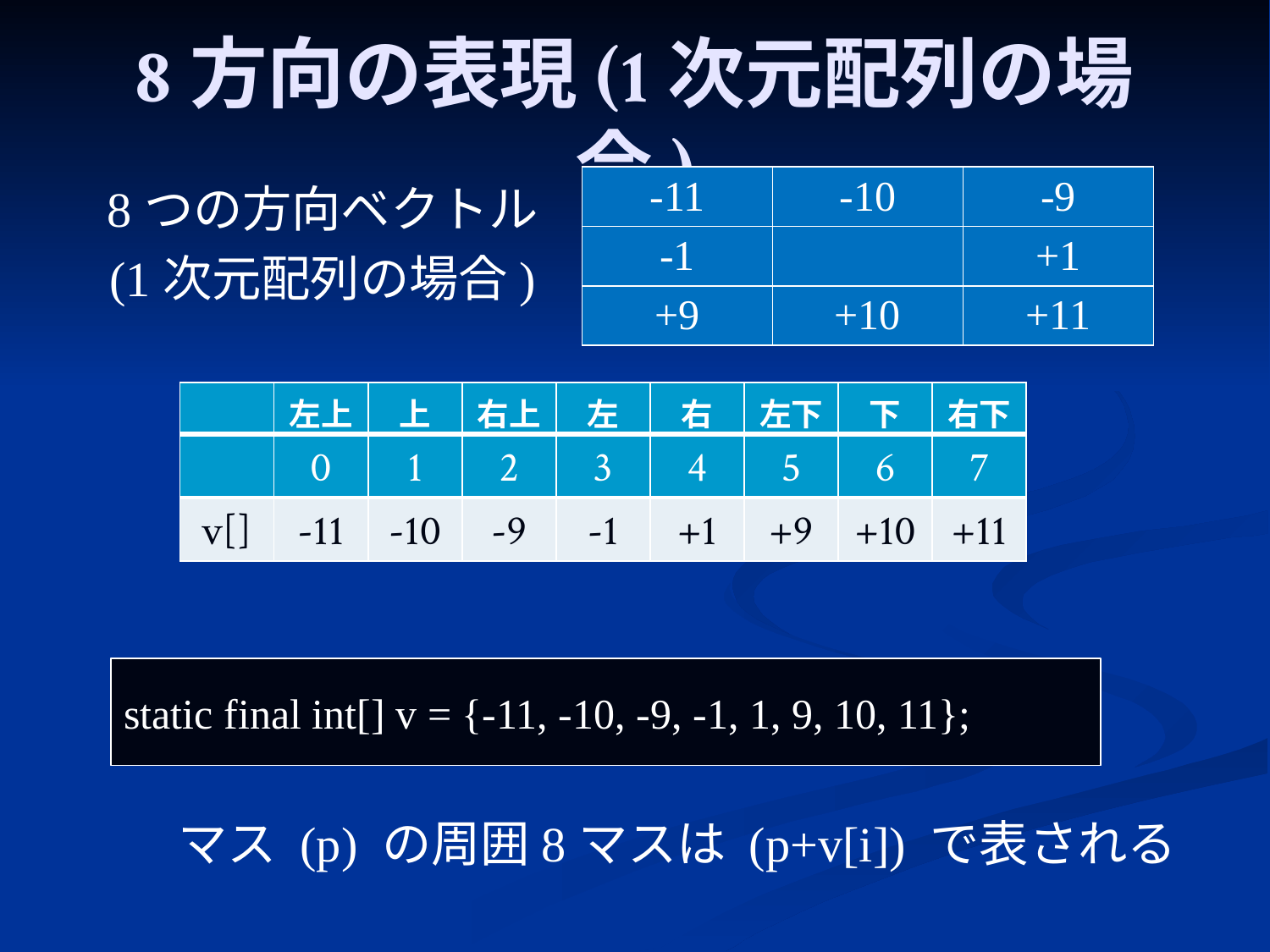

# 8方向の表現(1次元配列の場合)
| -11 | -10 | -9 |
| --- | --- | --- |
| -1 |  | +1 |
| +9 | +10 | +11 |
8つの方向ベクトル
(1次元配列の場合)
|  | 左上 | 上 | 右上 | 左 | 右 | 左下 | 下 | 右下 |
| --- | --- | --- | --- | --- | --- | --- | --- | --- |
|  | 0 | 1 | 2 | 3 | 4 | 5 | 6 | 7 |
| v[] | -11 | -10 | -9 | -1 | +1 | +9 | +10 | +11 |
static final int[] v = {-11, -10, -9, -1, 1, 9, 10, 11};
マス (p) の周囲8マスは (p+v[i]) で表される